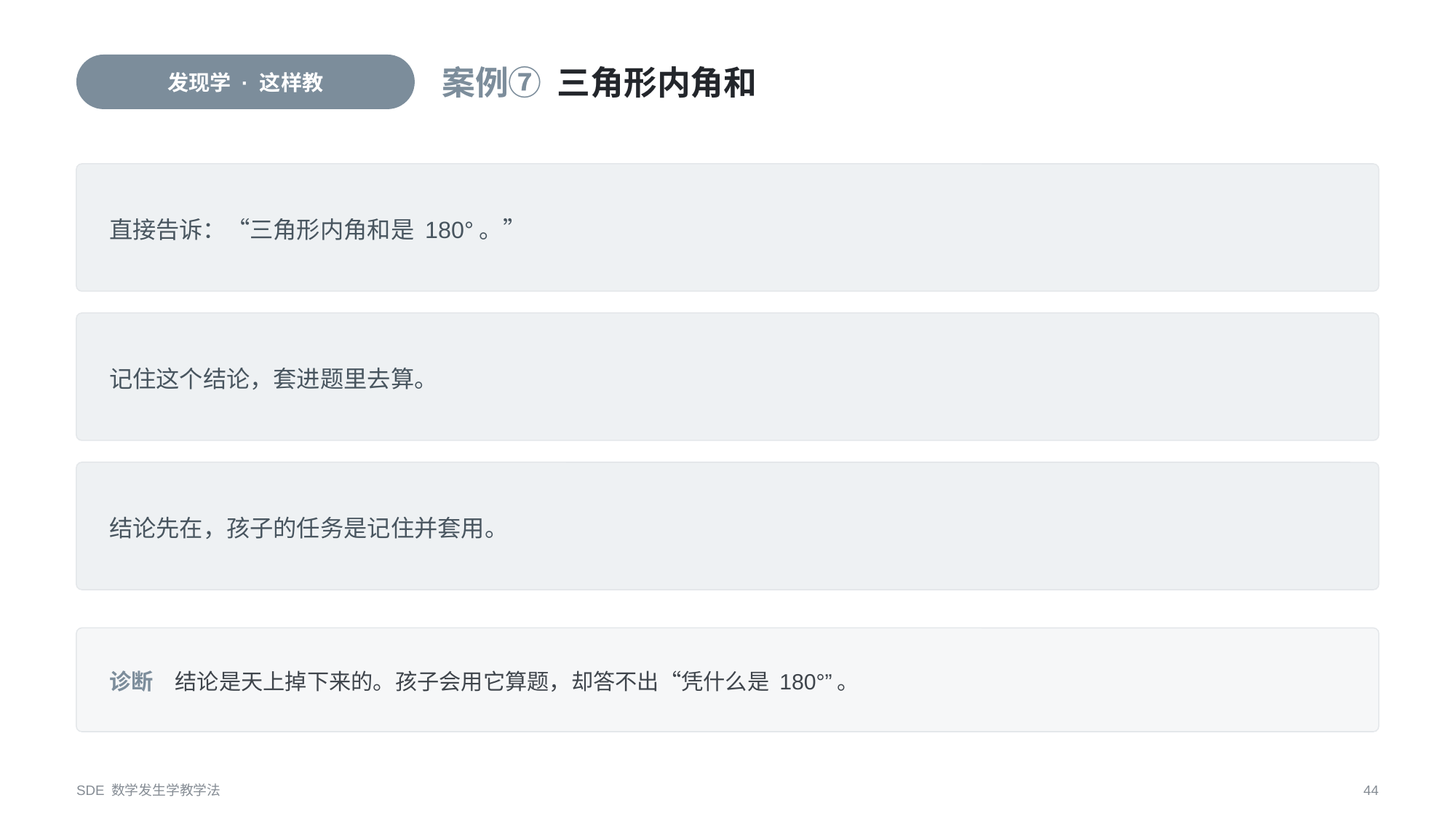

发现学 · 这样教
案例⑦  三角形内角和

直接告诉：“三角形内角和是 180°。”

记住这个结论，套进题里去算。

结论先在，孩子的任务是记住并套用。

诊断　结论是天上掉下来的。孩子会用它算题，却答不出“凭什么是 180°”。
SDE 数学发生学教学法
44